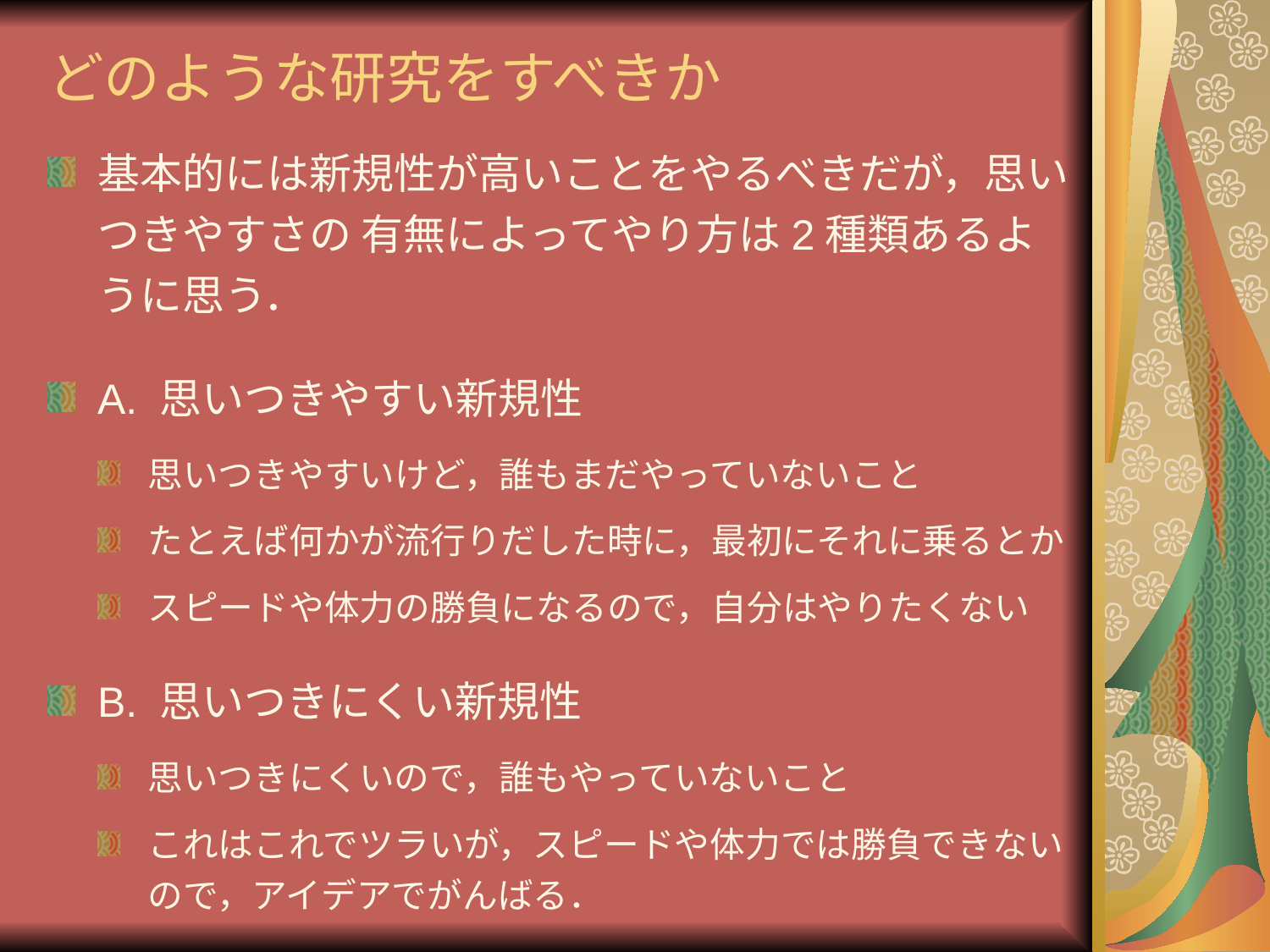

# どのような研究をすべきか
基本的には新規性が高いことをやるべきだが，思いつきやすさの 有無によってやり方は2種類あるように思う．
A. 思いつきやすい新規性
思いつきやすいけど，誰もまだやっていないこと
たとえば何かが流行りだした時に，最初にそれに乗るとか
スピードや体力の勝負になるので，自分はやりたくない
B. 思いつきにくい新規性
思いつきにくいので，誰もやっていないこと
これはこれでツラいが，スピードや体力では勝負できないので，アイデアでがんばる．